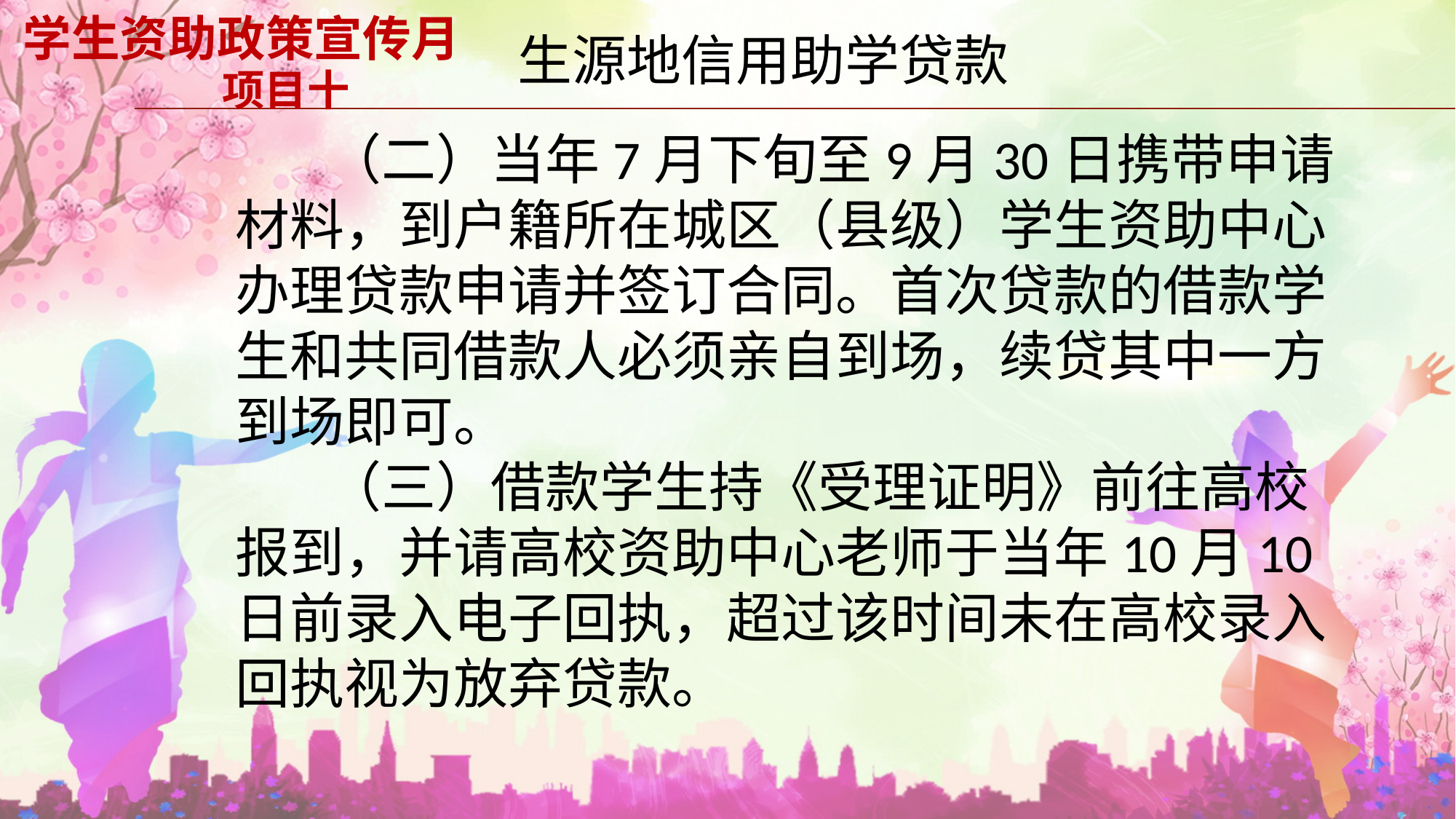

# 学生资助政策宣传月 项目十
   生源地信用助学贷款

  （二）当年7月下旬至9月30日携带申请材料，到户籍所在城区（县级）学生资助中心办理贷款申请并签订合同。首次贷款的借款学生和共同借款人必须亲自到场，续贷其中一方到场即可。
  （三）借款学生持《受理证明》前往高校报到，并请高校资助中心老师于当年10月10日前录入电子回执，超过该时间未在高校录入回执视为放弃贷款。